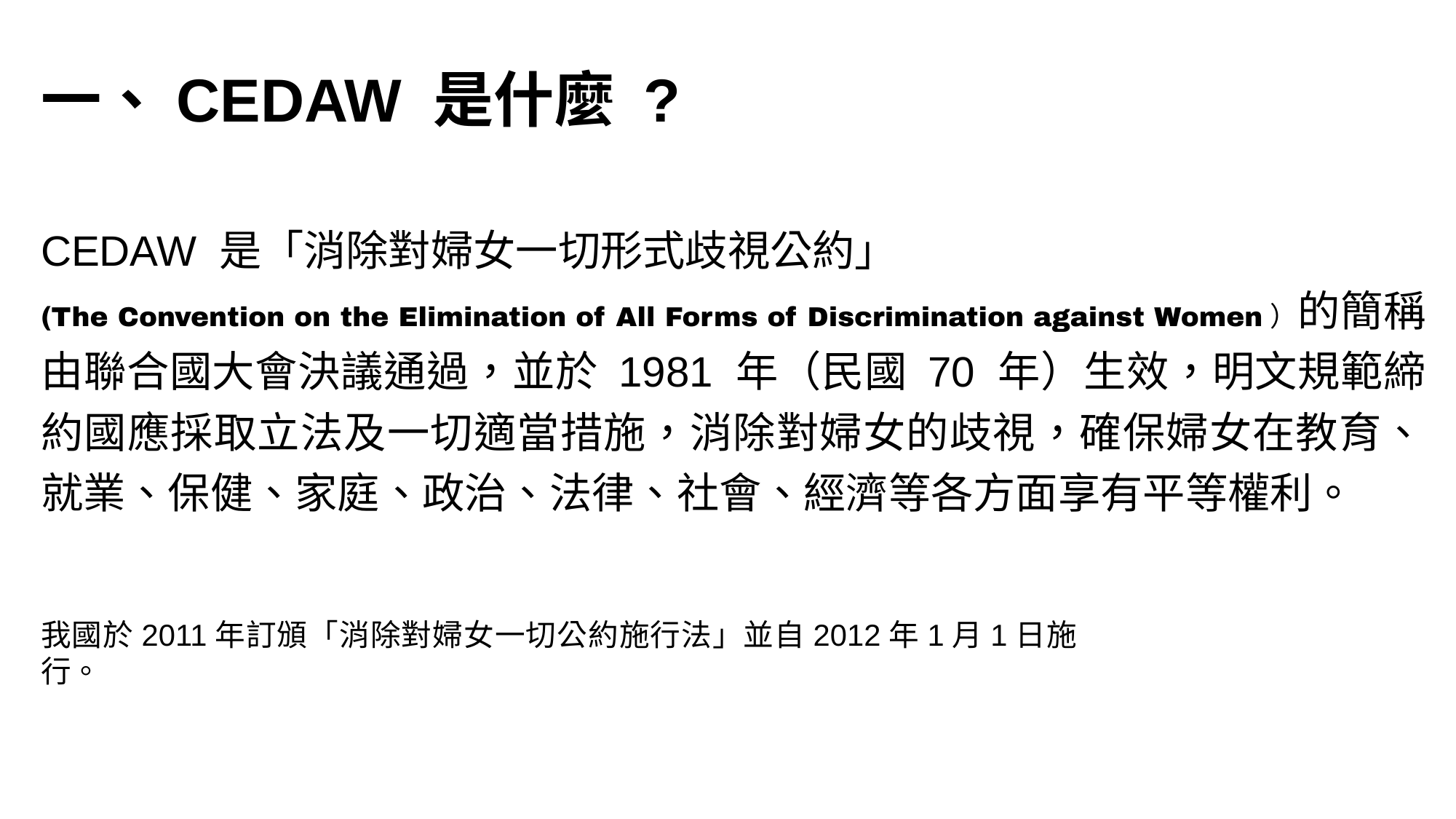

一、CEDAW 是什麼 ?
CEDAW 是「消除對婦女一切形式歧視公約」
(The Convention on the Elimination of All Forms of Discrimination against Women）的簡稱由聯合國大會決議通過，並於 1981 年（民國 70 年）生效，明文規範締約國應採取立法及一切適當措施，消除對婦女的歧視，確保婦女在教育、就業、保健、家庭、政治、法律、社會、經濟等各方面享有平等權利。
我國於2011年訂頒「消除對婦女一切公約施行法」並自2012年1月1日施行。